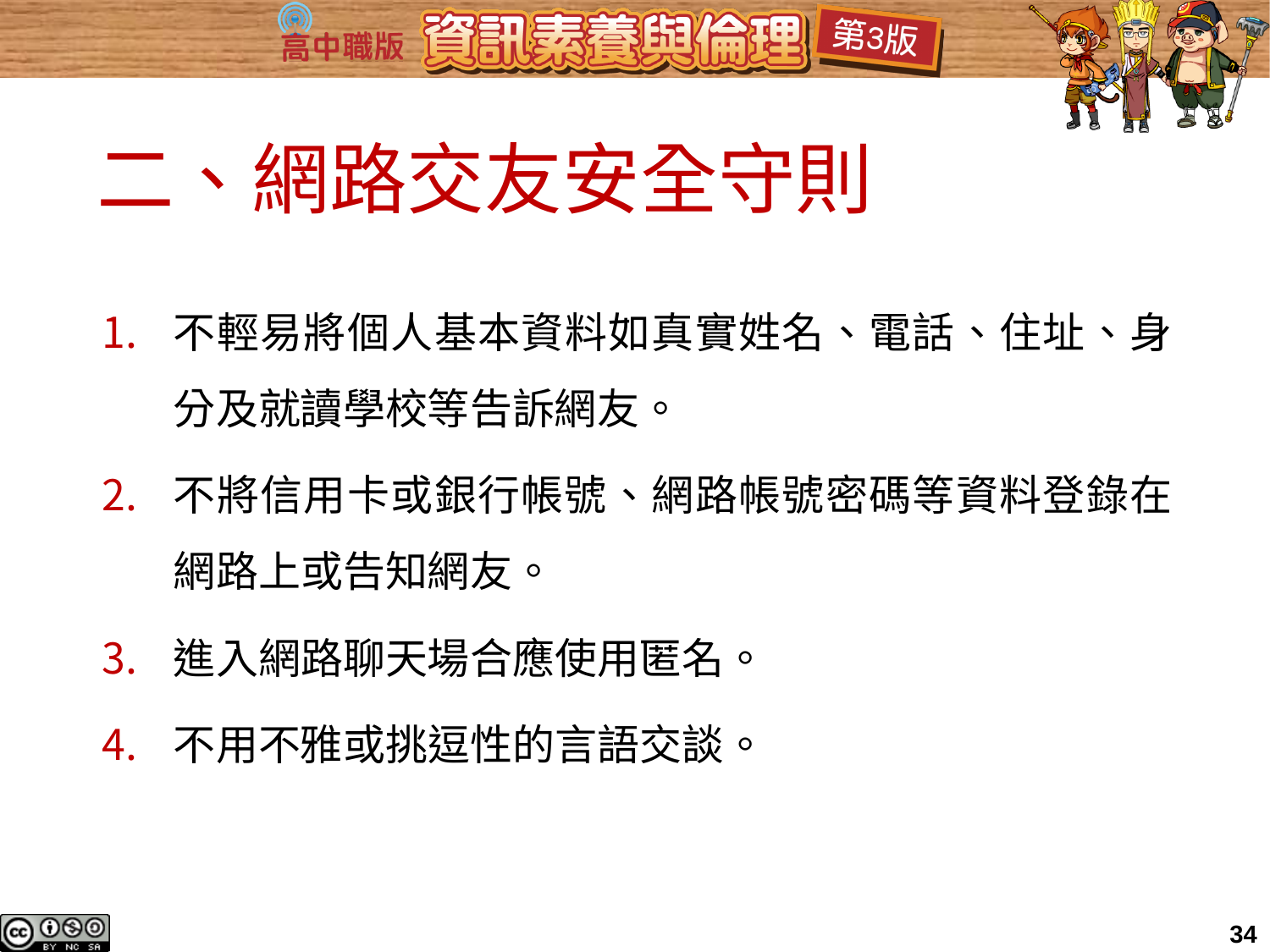

# 二、網路交友安全守則

不輕易將個人基本資料如真實姓名、電話、住址、身分及就讀學校等告訴網友。
不將信用卡或銀行帳號、網路帳號密碼等資料登錄在網路上或告知網友。
進入網路聊天場合應使用匿名。
不用不雅或挑逗性的言語交談。

34